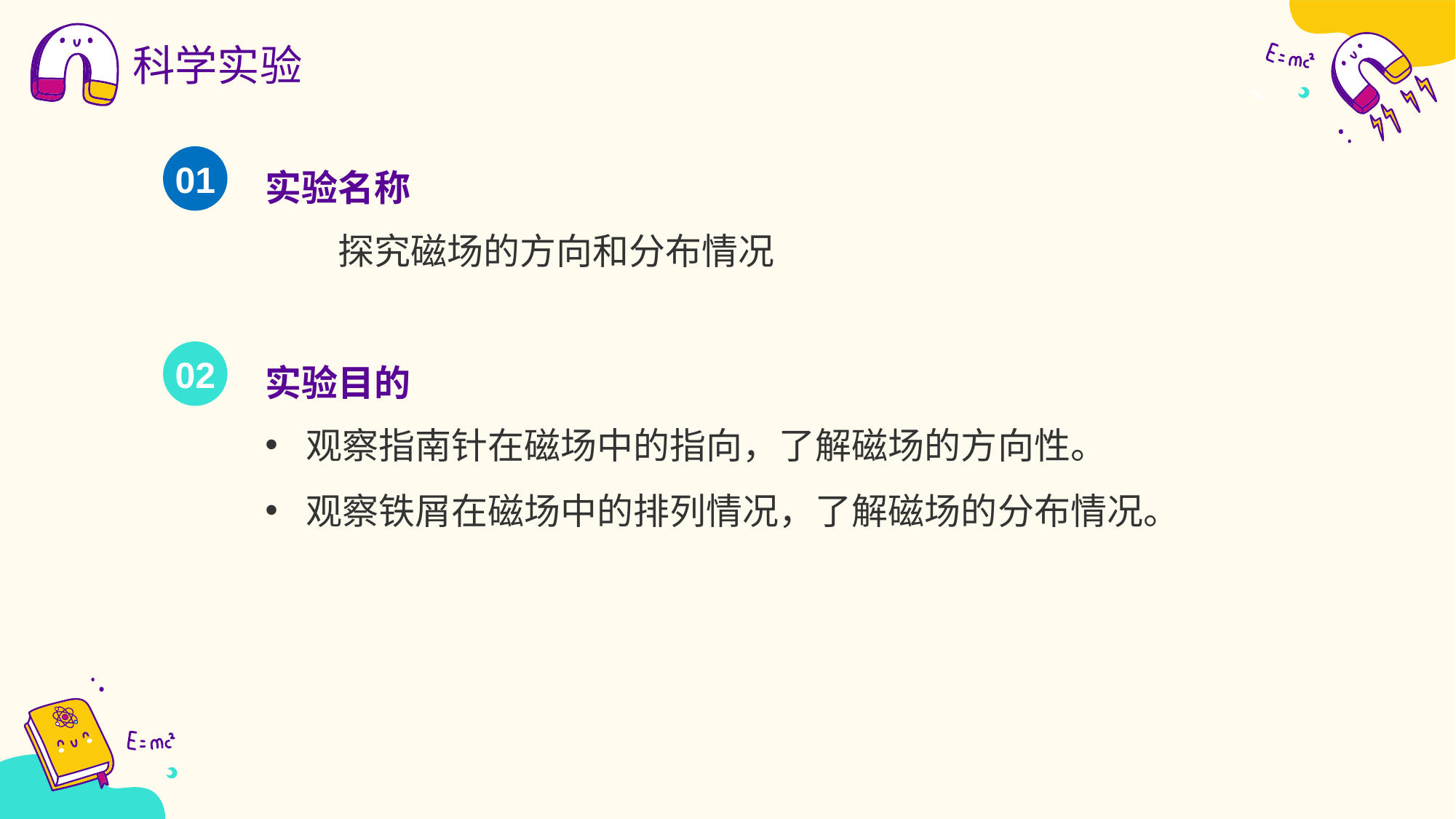

科学实验
实验名称
01
探究磁场的方向和分布情况
实验目的
02
观察指南针在磁场中的指向，了解磁场的方向性。
观察铁屑在磁场中的排列情况，了解磁场的分布情况。